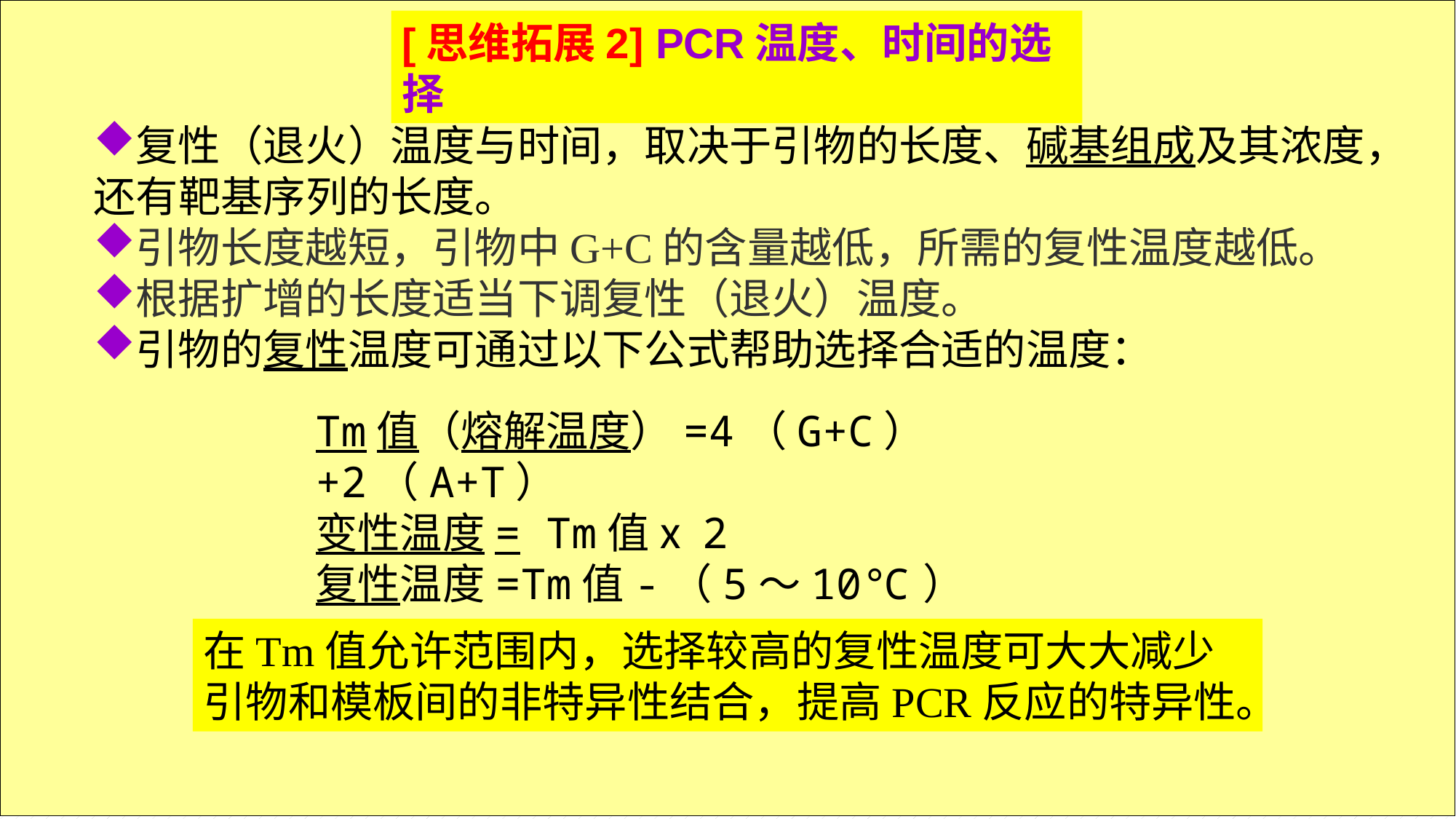

[思维拓展2] PCR温度、时间的选择
复性（退火）温度与时间，取决于引物的长度、碱基组成及其浓度，还有靶基序列的长度。
引物长度越短，引物中G+C的含量越低，所需的复性温度越低。
根据扩增的长度适当下调复性（退火）温度。
引物的复性温度可通过以下公式帮助选择合适的温度：
Tm值（熔解温度）=4（G+C）+2（A+T）
变性温度= Tm值ⅹ2
复性温度=Tm值-（5～10℃）
在Tm值允许范围内，选择较高的复性温度可大大减少引物和模板间的非特异性结合，提高PCR反应的特异性。